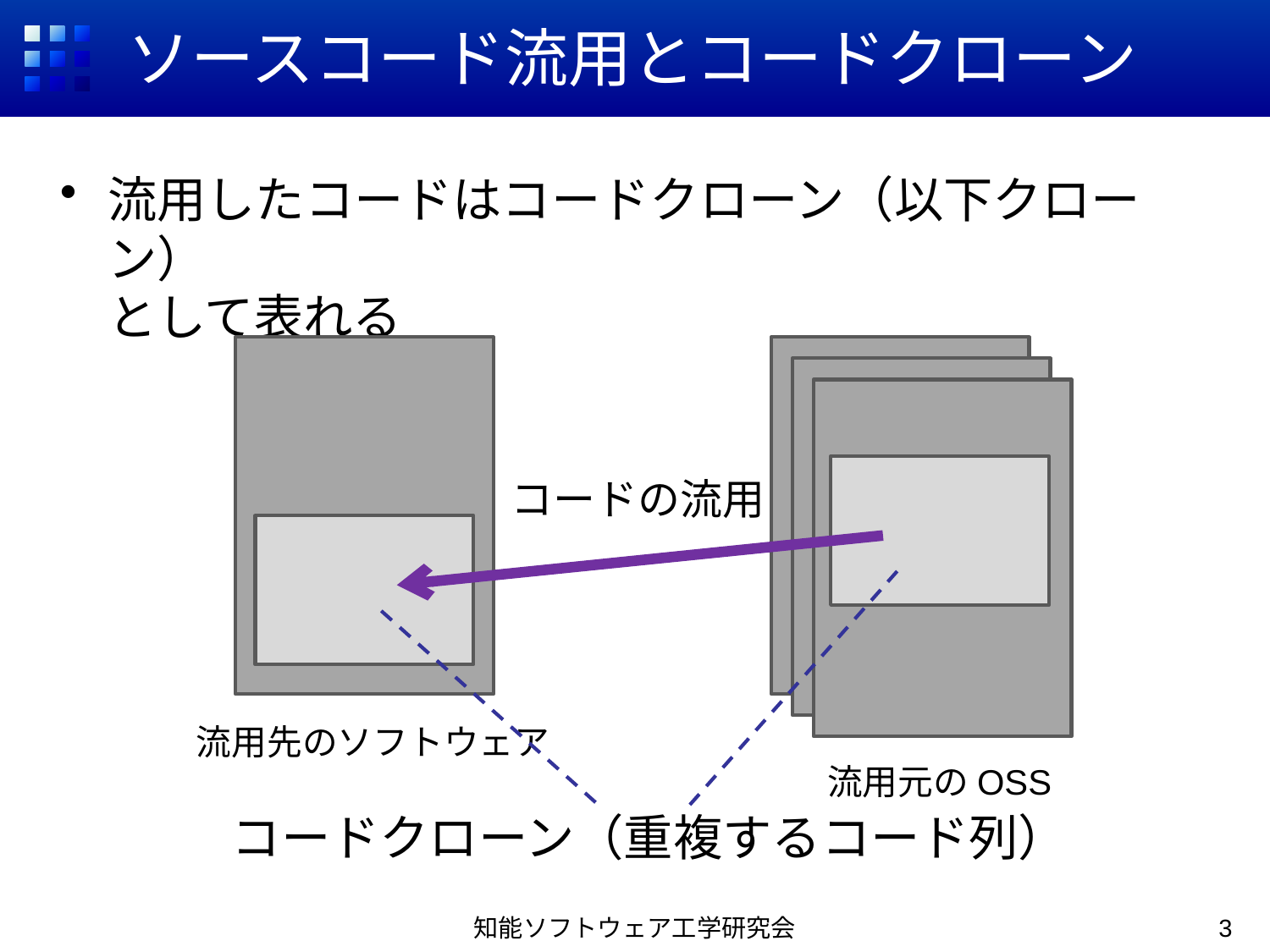

# ソースコード流用とコードクローン
流用したコードはコードクローン（以下クローン）
として表れる

コードの流用

流用先のソフトウェア
流用元のOSS
コードクローン（重複するコード列）
知能ソフトウェア工学研究会
3